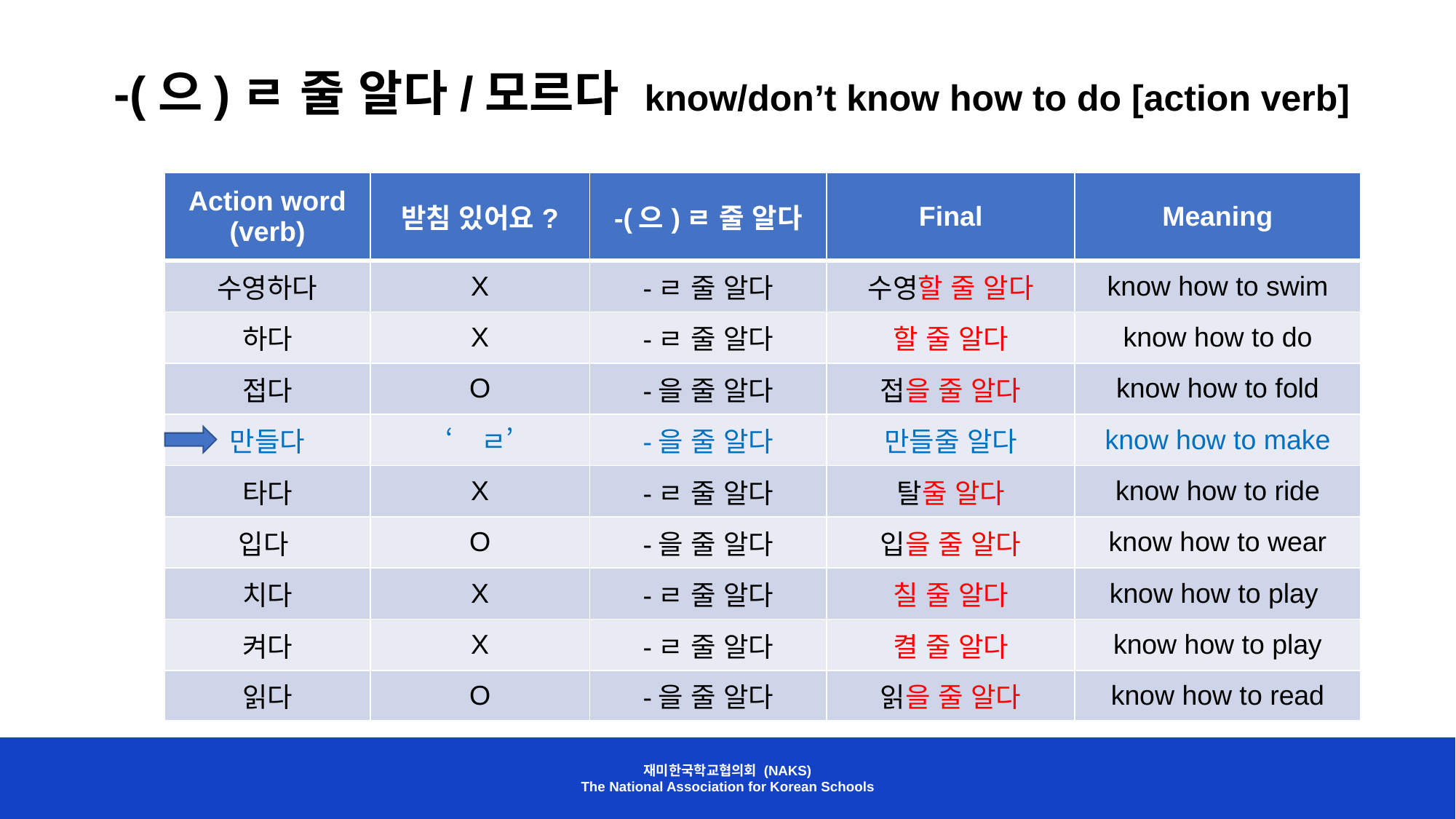

-(으)ㄹ 줄 알다/모르다 know/don’t know how to do [action verb]
| Action word (verb) | 받침 있어요? | -(으)ㄹ 줄 알다 | Final | Meaning |
| --- | --- | --- | --- | --- |
| 수영하다 | X | -ㄹ 줄 알다 | 수영할 줄 알다 | know how to swim |
| 하다 | X | -ㄹ 줄 알다 | 할 줄 알다 | know how to do |
| 접다 | O | -을 줄 알다 | 접을 줄 알다 | know how to fold |
| 만들다 | ‘ㄹ’ | -을 줄 알다 | 만들줄 알다 | know how to make |
| 타다 | X | -ㄹ 줄 알다 | 탈줄 알다 | know how to ride |
| 입다 | O | -을 줄 알다 | 입을 줄 알다 | know how to wear |
| 치다 | X | -ㄹ 줄 알다 | 칠 줄 알다 | know how to play |
| 켜다 | X | -ㄹ 줄 알다 | 켤 줄 알다 | know how to play |
| 읽다 | O | -을 줄 알다 | 읽을 줄 알다 | know how to read |